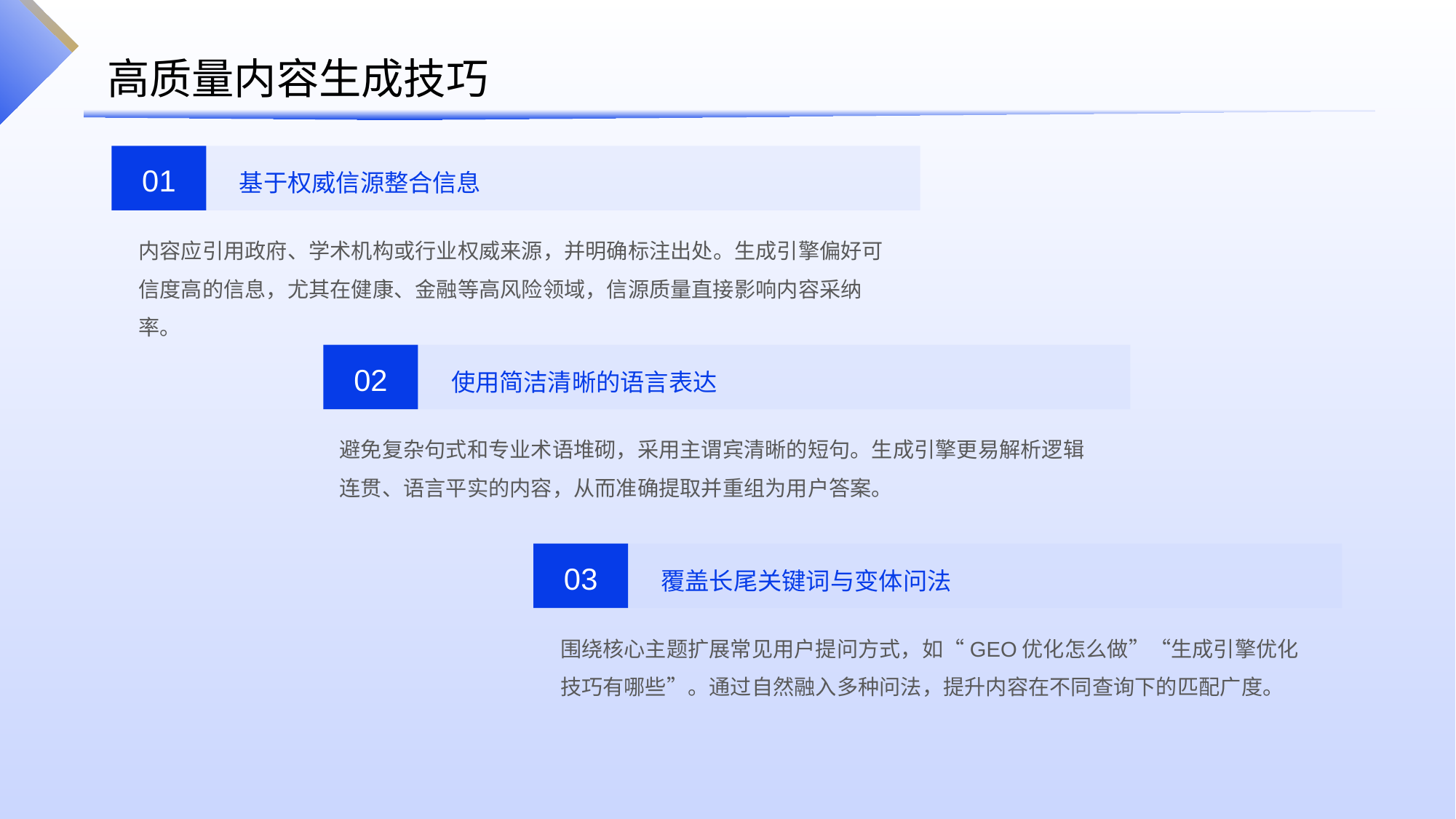

高质量内容生成技巧

01
基于权威信源整合信息
内容应引用政府、学术机构或行业权威来源，并明确标注出处。生成引擎偏好可信度高的信息，尤其在健康、金融等高风险领域，信源质量直接影响内容采纳率。

02
使用简洁清晰的语言表达
避免复杂句式和专业术语堆砌，采用主谓宾清晰的短句。生成引擎更易解析逻辑连贯、语言平实的内容，从而准确提取并重组为用户答案。

03
覆盖长尾关键词与变体问法
围绕核心主题扩展常见用户提问方式，如“GEO优化怎么做”“生成引擎优化技巧有哪些”。通过自然融入多种问法，提升内容在不同查询下的匹配广度。